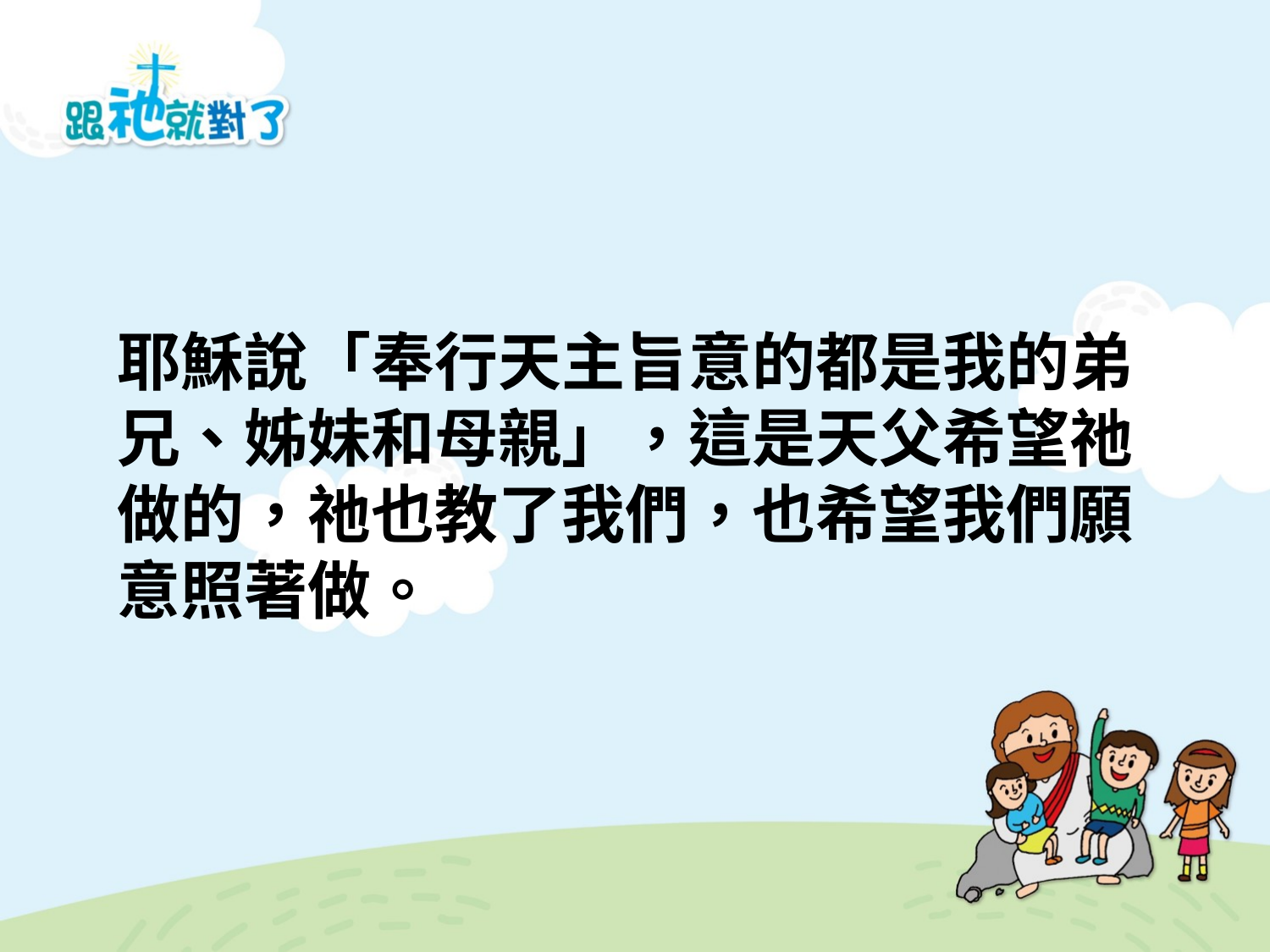

耶穌說「奉行天主旨意的都是我的弟兄、姊妹和母親」，這是天父希望祂做的，祂也教了我們，也希望我們願意照著做。